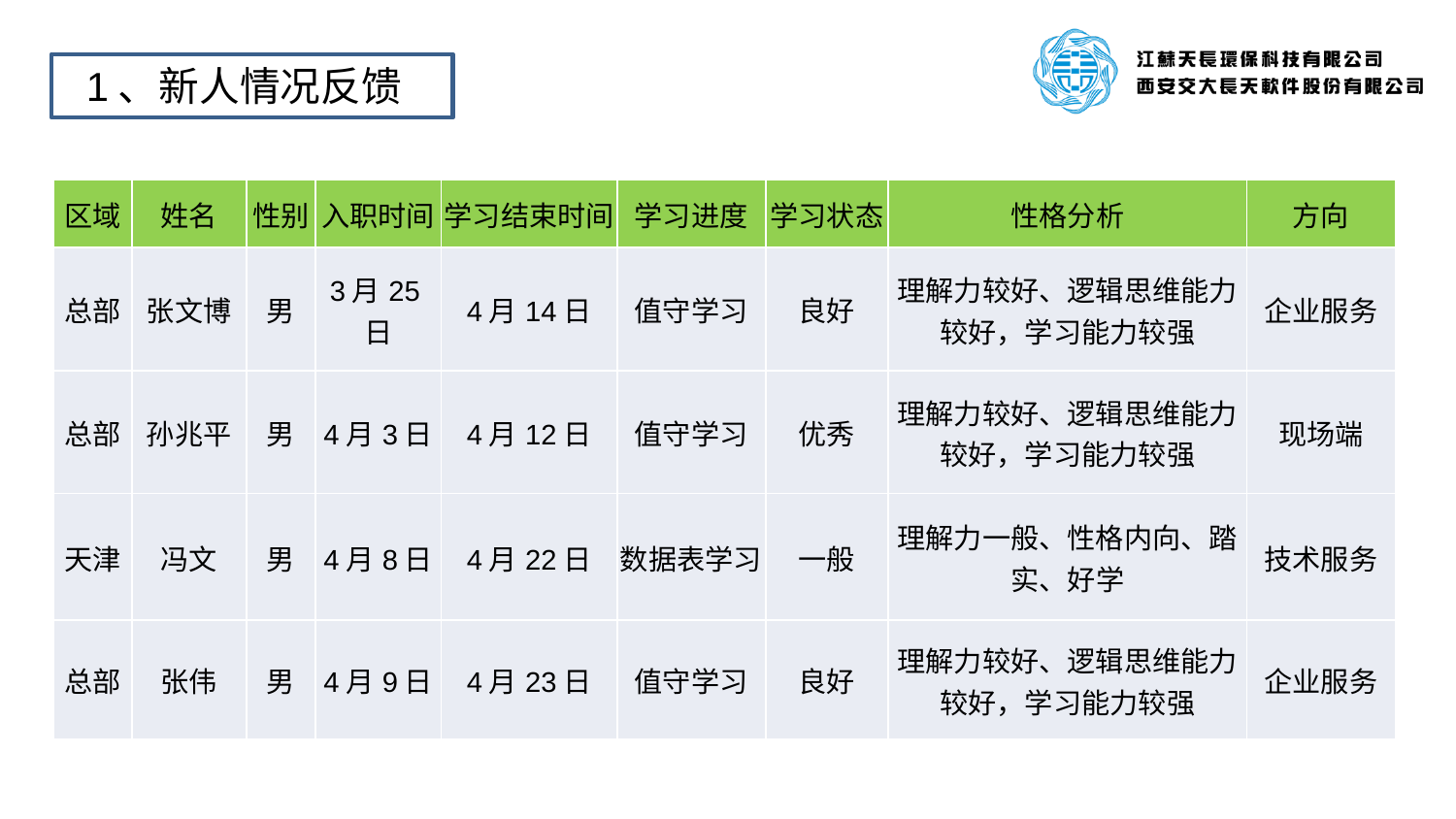

1、新人情况反馈
| 区域 | 姓名 | 性别 | 入职时间 | 学习结束时间 | 学习进度 | 学习状态 | 性格分析 | 方向 |
| --- | --- | --- | --- | --- | --- | --- | --- | --- |
| 总部 | 张文博 | 男 | 3月25日 | 4月14日 | 值守学习 | 良好 | 理解力较好、逻辑思维能力较好，学习能力较强 | 企业服务 |
| 总部 | 孙兆平 | 男 | 4月3日 | 4月12日 | 值守学习 | 优秀 | 理解力较好、逻辑思维能力较好，学习能力较强 | 现场端 |
| 天津 | 冯文 | 男 | 4月8日 | 4月22日 | 数据表学习 | 一般 | 理解力一般、性格内向、踏实、好学 | 技术服务 |
| 总部 | 张伟 | 男 | 4月9日 | 4月23日 | 值守学习 | 良好 | 理解力较好、逻辑思维能力较好，学习能力较强 | 企业服务 |